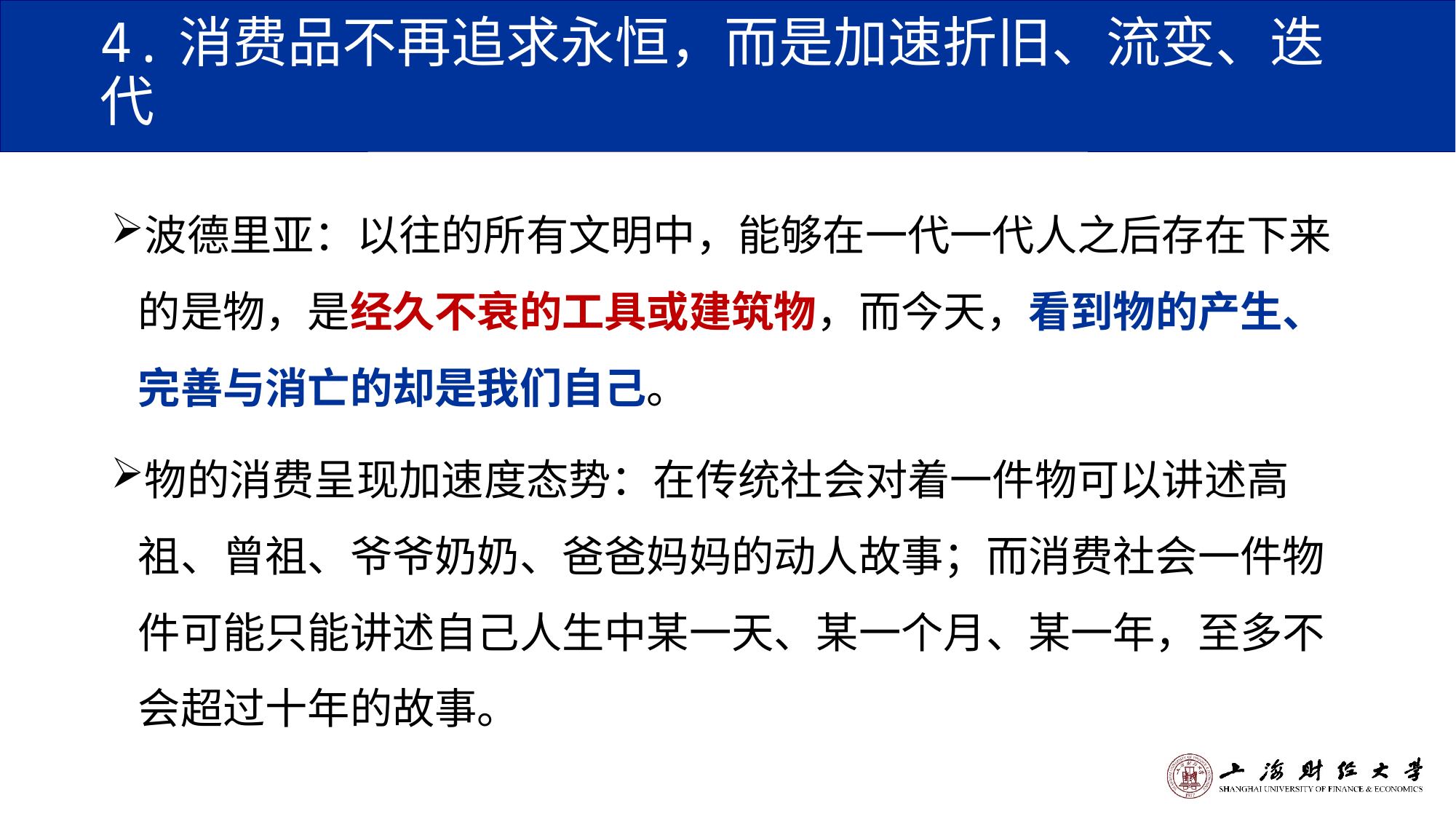

# 4.消费品不再追求永恒，而是加速折旧、流变、迭代
波德里亚：以往的所有文明中，能够在一代一代人之后存在下来的是物，是经久不衰的工具或建筑物，而今天，看到物的产生、完善与消亡的却是我们自己。
物的消费呈现加速度态势：在传统社会对着一件物可以讲述高祖、曾祖、爷爷奶奶、爸爸妈妈的动人故事；而消费社会一件物件可能只能讲述自己人生中某一天、某一个月、某一年，至多不会超过十年的故事。